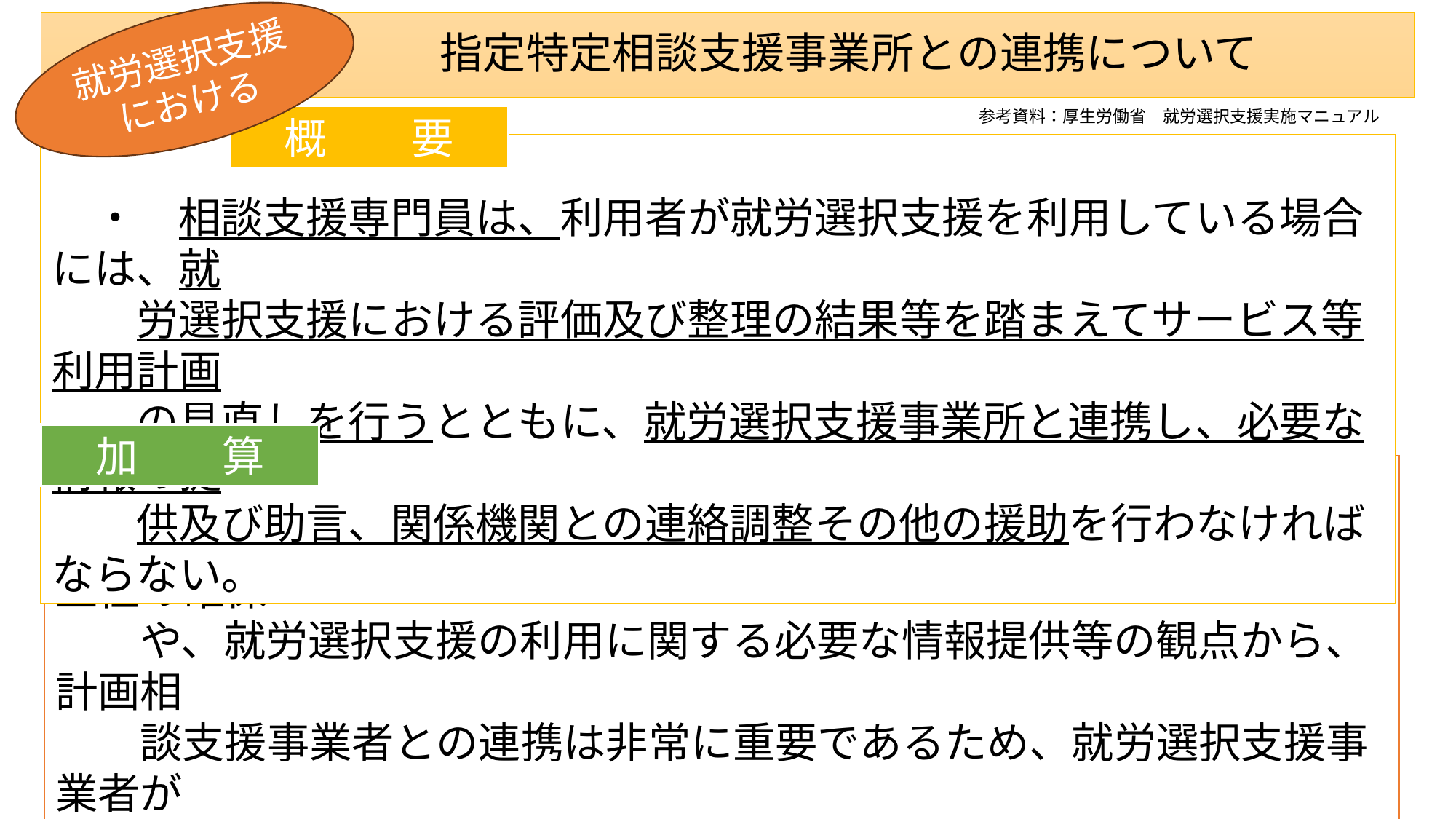

# 指定特定相談支援事業所との連携について
就労選択支援における
参考資料：厚生労働省　就労選択支援実施マニュアル
概　　要

　・　相談支援専門員は、利用者が就労選択支援を利用している場合には、就
　　労選択支援における評価及び整理の結果等を踏まえてサービス等利用計画
　　の見直しを行うとともに、就労選択支援事業所と連携し、必要な情報の提
　　供及び助言、関係機関との連絡調整その他の援助を行わなければならない。
加　　算

　・　就労選択支援の実施にあたっては、特にアセスメント結果の中立性の確保
　　や、就労選択支援の利用に関する必要な情報提供等の観点から、計画相
　　談支援事業者との連携は非常に重要であるため、就労選択支援事業者が
　　アセスメント結果作成に当たって開催する多機関連携会議に参加する場合
　　は「サービス提供時モニタリング加算」（100単位/月）の算定を可能とする。